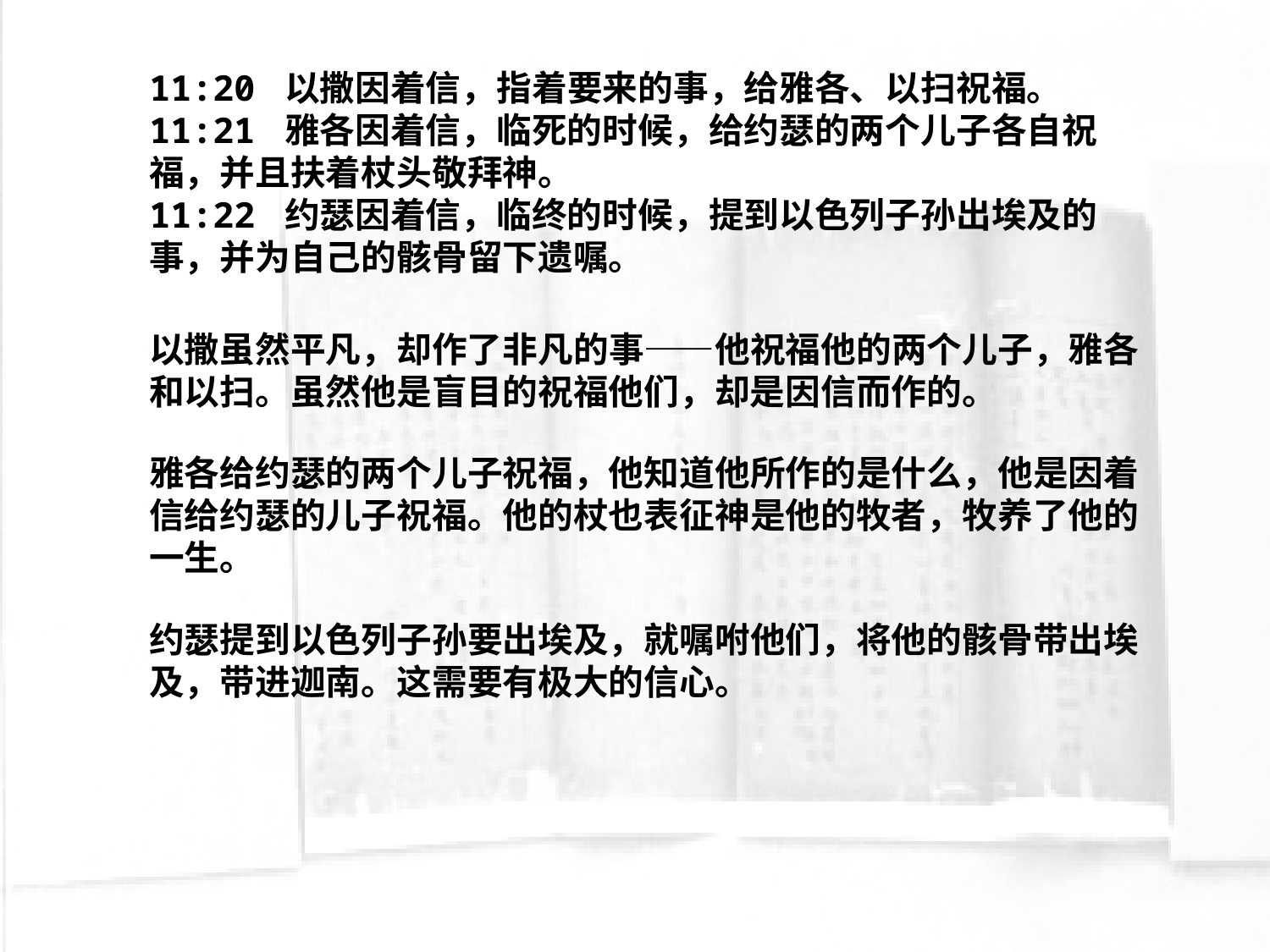

11:20 以撒因着信，指着要来的事，给雅各、以扫祝福。
11:21 雅各因着信，临死的时候，给约瑟的两个儿子各自祝福，并且扶着杖头敬拜神。
11:22 约瑟因着信，临终的时候，提到以色列子孙出埃及的事，并为自己的骸骨留下遗嘱。
以撒虽然平凡，却作了非凡的事——他祝福他的两个儿子，雅各和以扫。虽然他是盲目的祝福他们，却是因信而作的。
雅各给约瑟的两个儿子祝福，他知道他所作的是什么，他是因着信给约瑟的儿子祝福。他的杖也表征神是他的牧者，牧养了他的一生。
约瑟提到以色列子孙要出埃及，就嘱咐他们，将他的骸骨带出埃及，带进迦南。这需要有极大的信心。